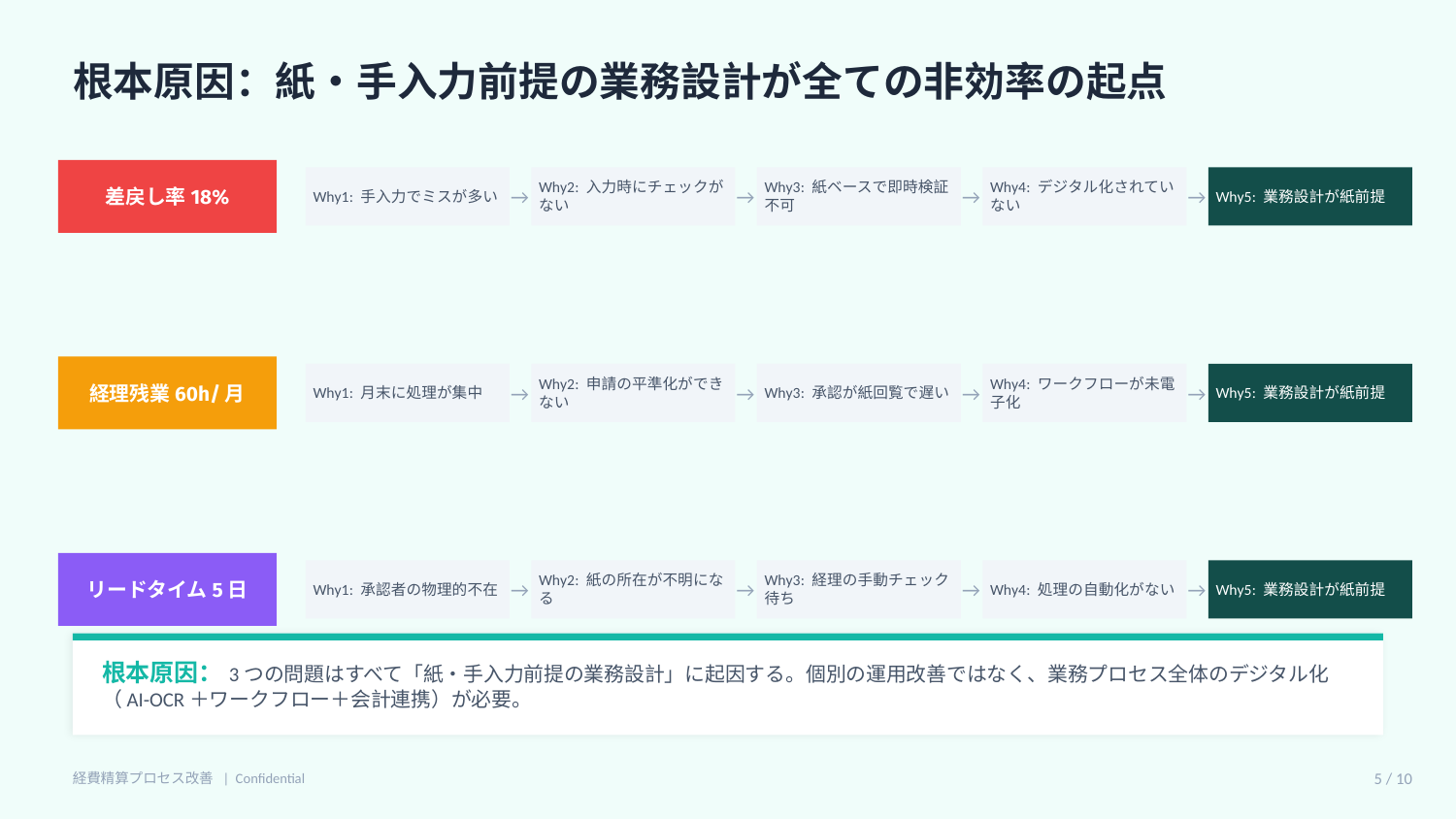

根本原因：紙・手入力前提の業務設計が全ての非効率の起点

差戻し率18%

Why1: 手入力でミスが多い
Why2: 入力時にチェックがない
Why3: 紙ベースで即時検証不可
Why4: デジタル化されていない
Why5: 業務設計が紙前提
→
→
→
→

経理残業60h/月

Why1: 月末に処理が集中
Why2: 申請の平準化ができない
Why3: 承認が紙回覧で遅い
Why4: ワークフローが未電子化
Why5: 業務設計が紙前提
→
→
→
→

リードタイム5日

Why1: 承認者の物理的不在
Why2: 紙の所在が不明になる
Why3: 経理の手動チェック待ち
Why4: 処理の自動化がない
Why5: 業務設計が紙前提
→
→
→
→

根本原因：3つの問題はすべて「紙・手入力前提の業務設計」に起因する。個別の運用改善ではなく、業務プロセス全体のデジタル化（AI-OCR＋ワークフロー＋会計連携）が必要。
経費精算プロセス改善  |  Confidential
5 / 10